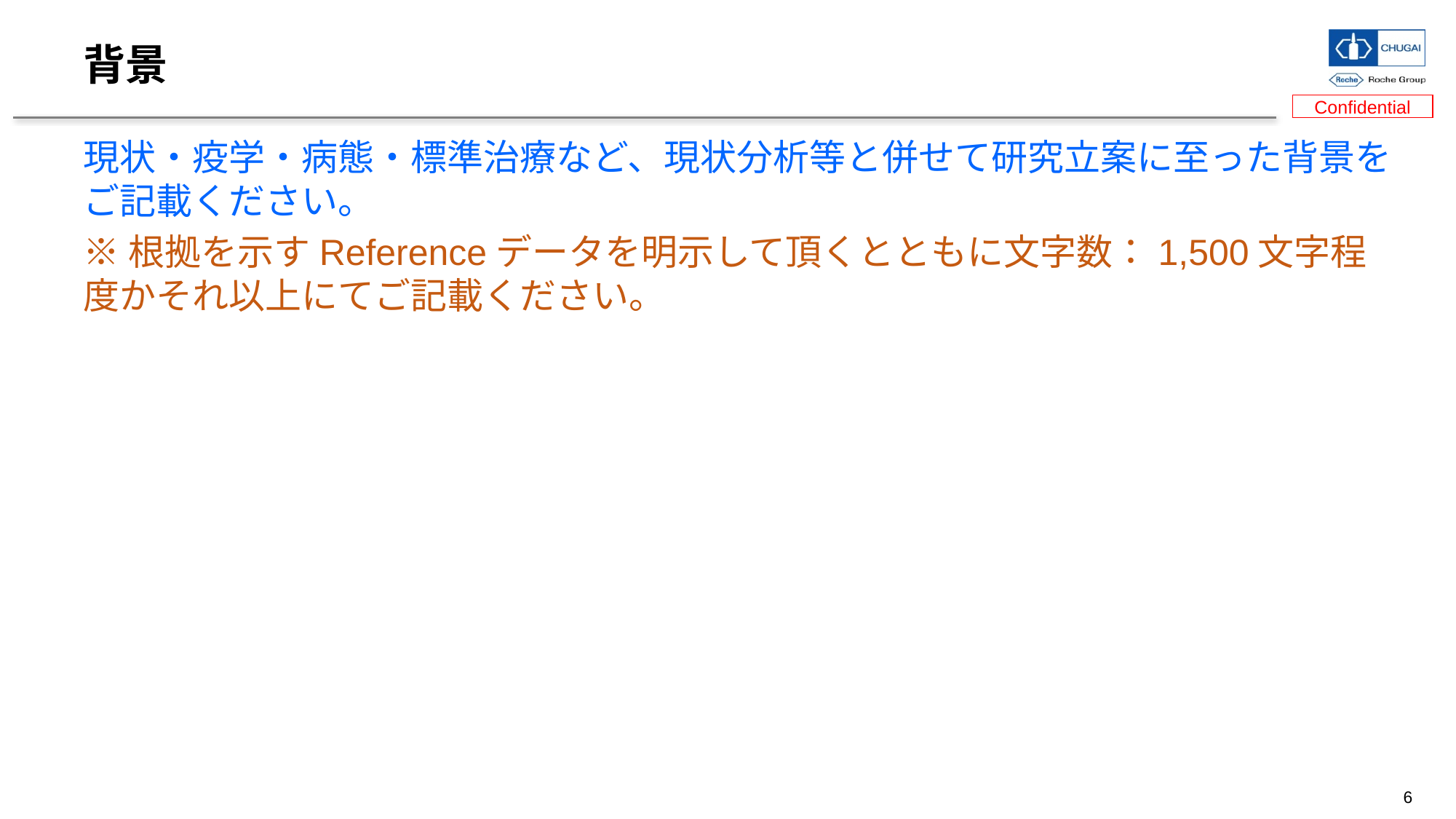

# 背景
現状・疫学・病態・標準治療など、現状分析等と併せて研究立案に至った背景をご記載ください。
※根拠を示すReferenceデータを明示して頂くとともに文字数：1,500文字程度かそれ以上にてご記載ください。